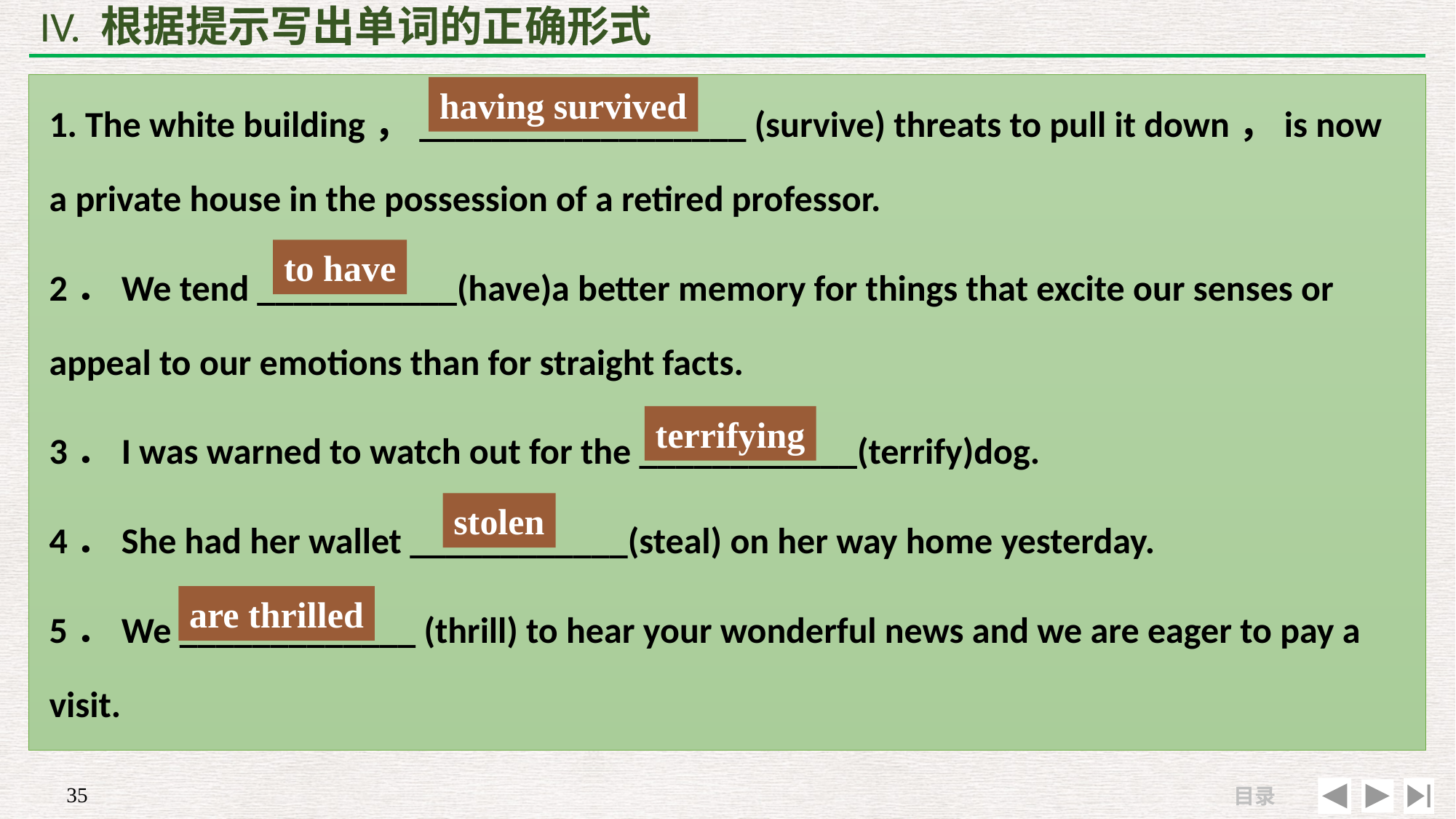

# IV. 根据提示写出单词的正确形式
1. The white building，__________________ (survive) threats to pull it down，is now a private house in the possession of a retired professor.
2．We tend ___________(have)a better memory for things that excite our senses or appeal to our emotions than for straight facts.
3．I was warned to watch out for the ____________(terrify)dog.
4．She had her wallet ____________(steal) on her way home yesterday.
5．We _____________ (thrill) to hear your wonderful news and we are eager to pay a visit.

having survived
to have
terrifying
stolen
are thrilled